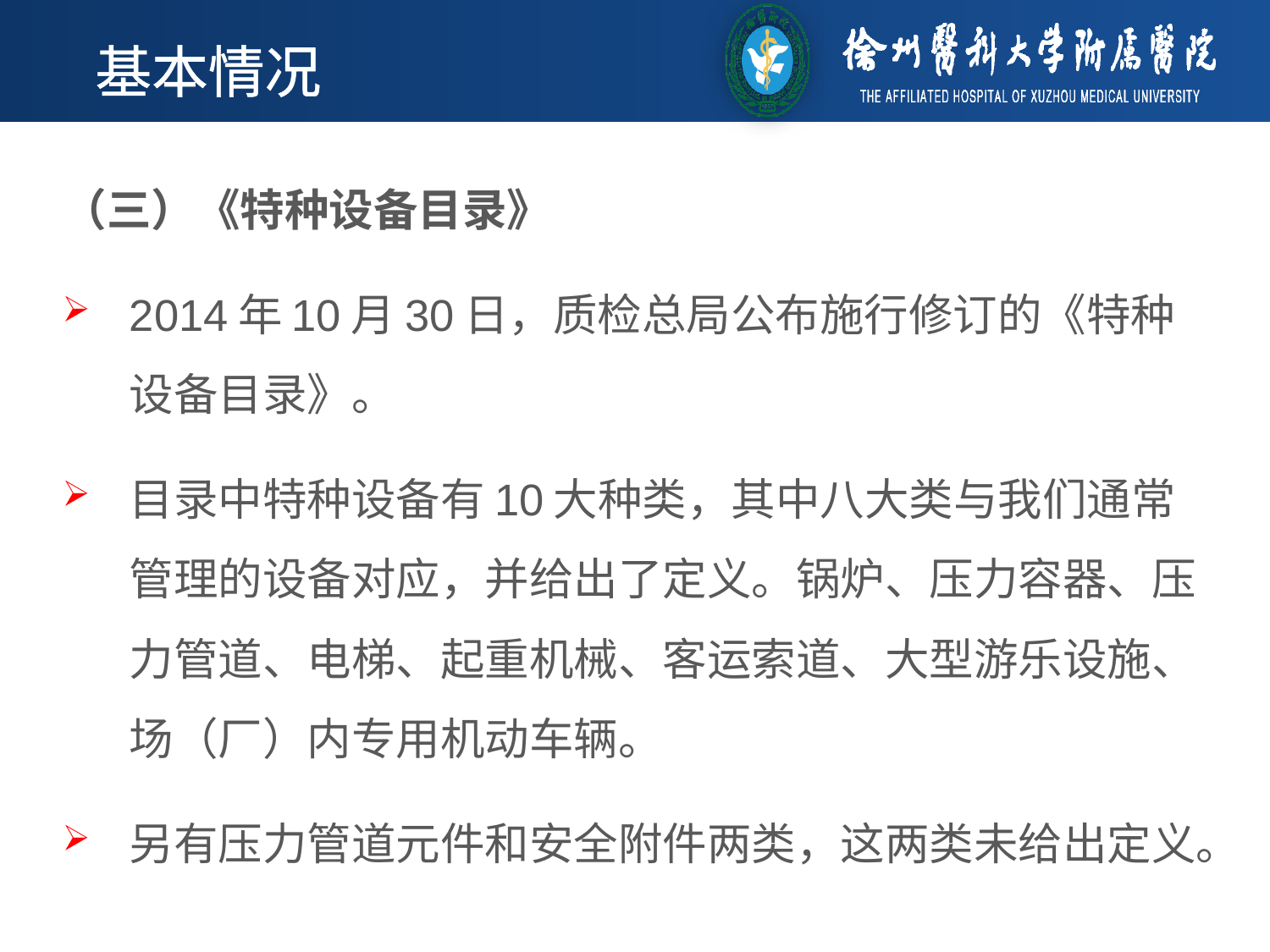

基本情况

（三）《特种设备目录》
2014年10月30日，质检总局公布施行修订的《特种设备目录》。
目录中特种设备有10大种类，其中八大类与我们通常管理的设备对应，并给出了定义。锅炉、压力容器、压力管道、电梯、起重机械、客运索道、大型游乐设施、场（厂）内专用机动车辆。
另有压力管道元件和安全附件两类，这两类未给出定义。